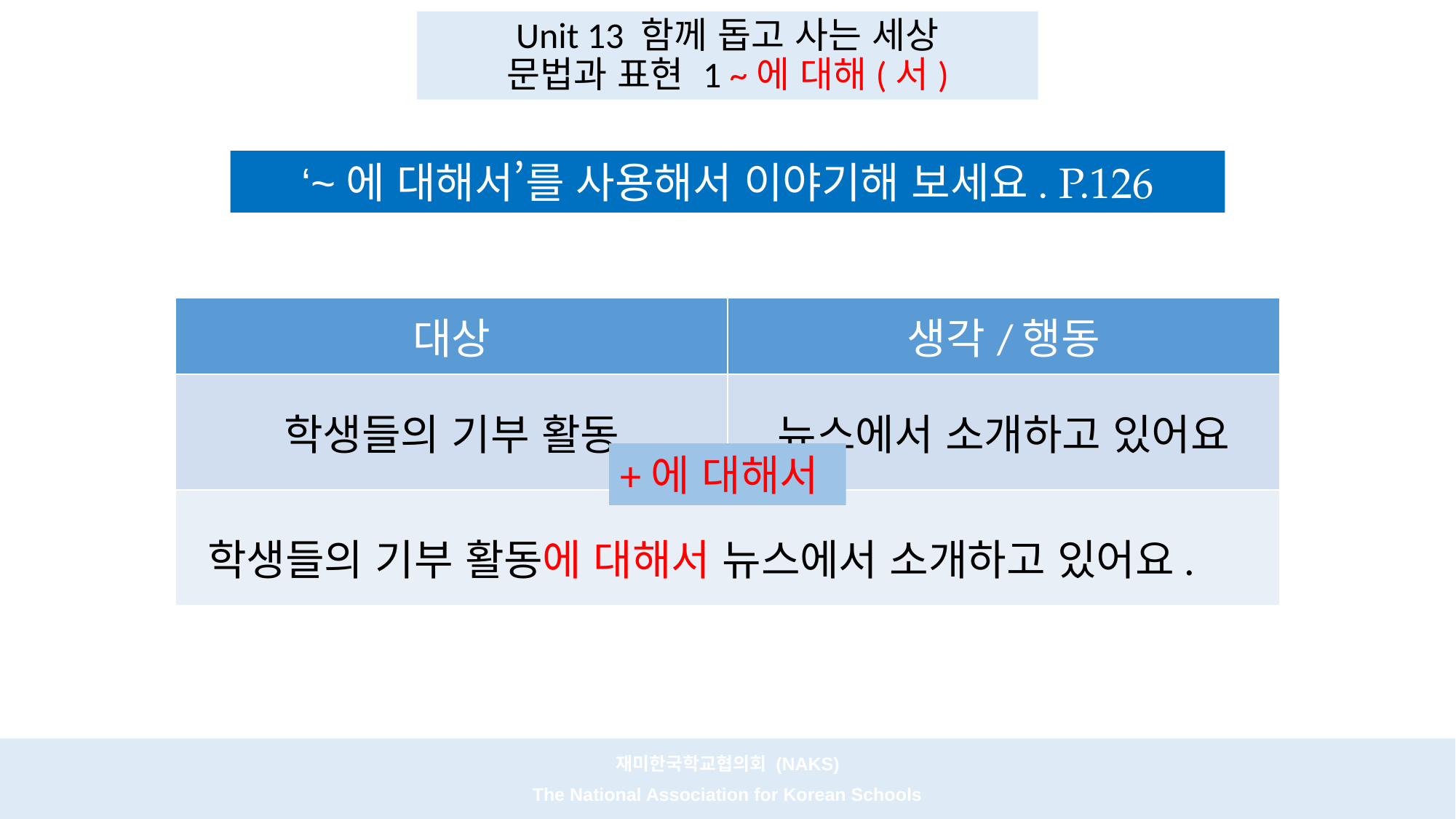

Unit 13 함께 돕고 사는 세상
문법과 표현 1 ~에 대해(서)
‘~에 대해서’를 사용해서 이야기해 보세요. P.126
| 대상 | 생각/행동 |
| --- | --- |
| 학생들의 기부 활동 | 뉴스에서 소개하고 있어요 |
|  |  |
+에 대해서
학생들의 기부 활동에 대해서 뉴스에서 소개하고 있어요.
재미한국학교협의회 (NAKS)
The National Association for Korean Schools